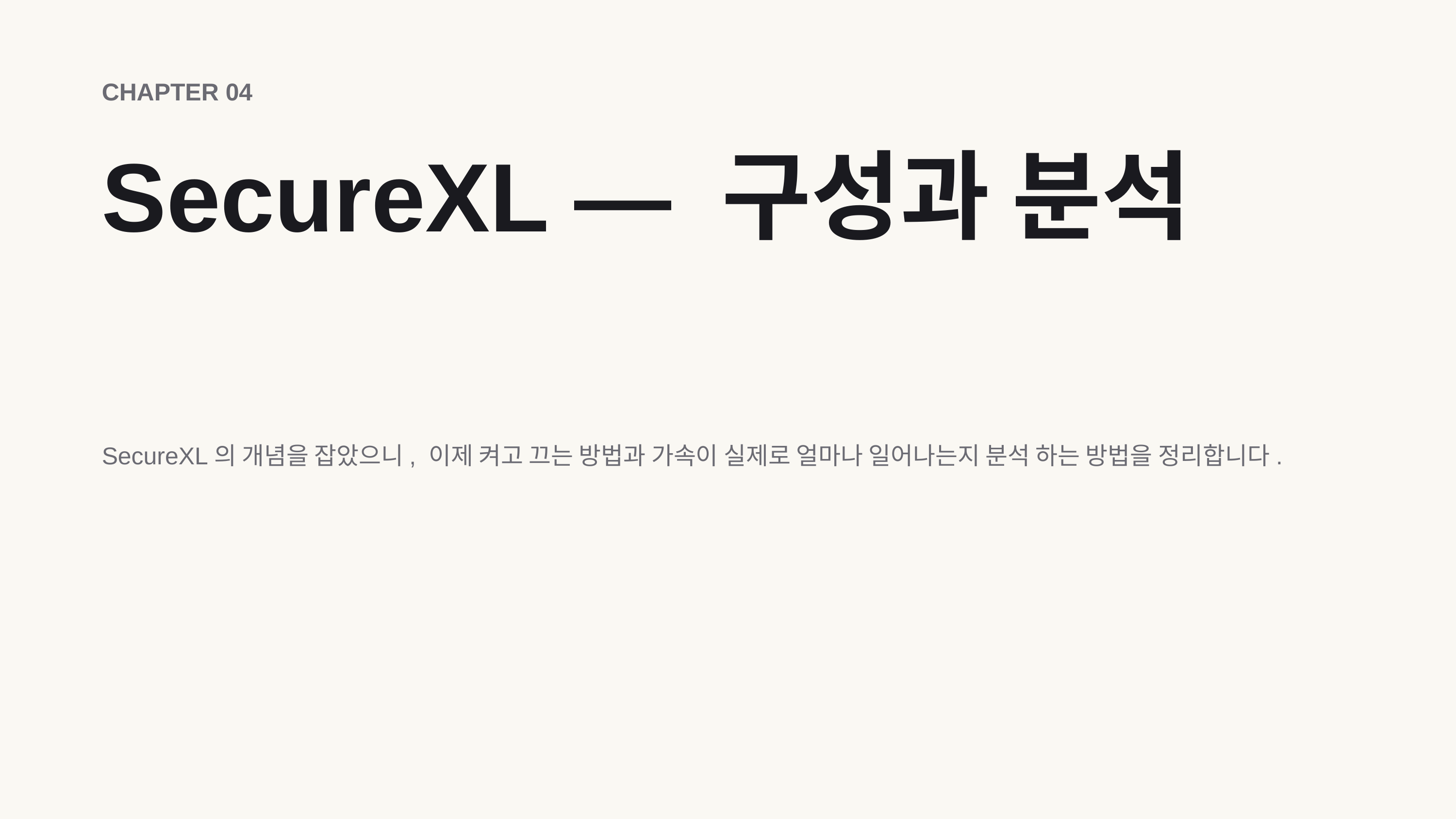

CHAPTER 04
SecureXL — 구성과 분석
SecureXL의 개념을 잡았으니, 이제 켜고 끄는 방법과 가속이 실제로 얼마나 일어나는지 분석 하는 방법을 정리합니다.